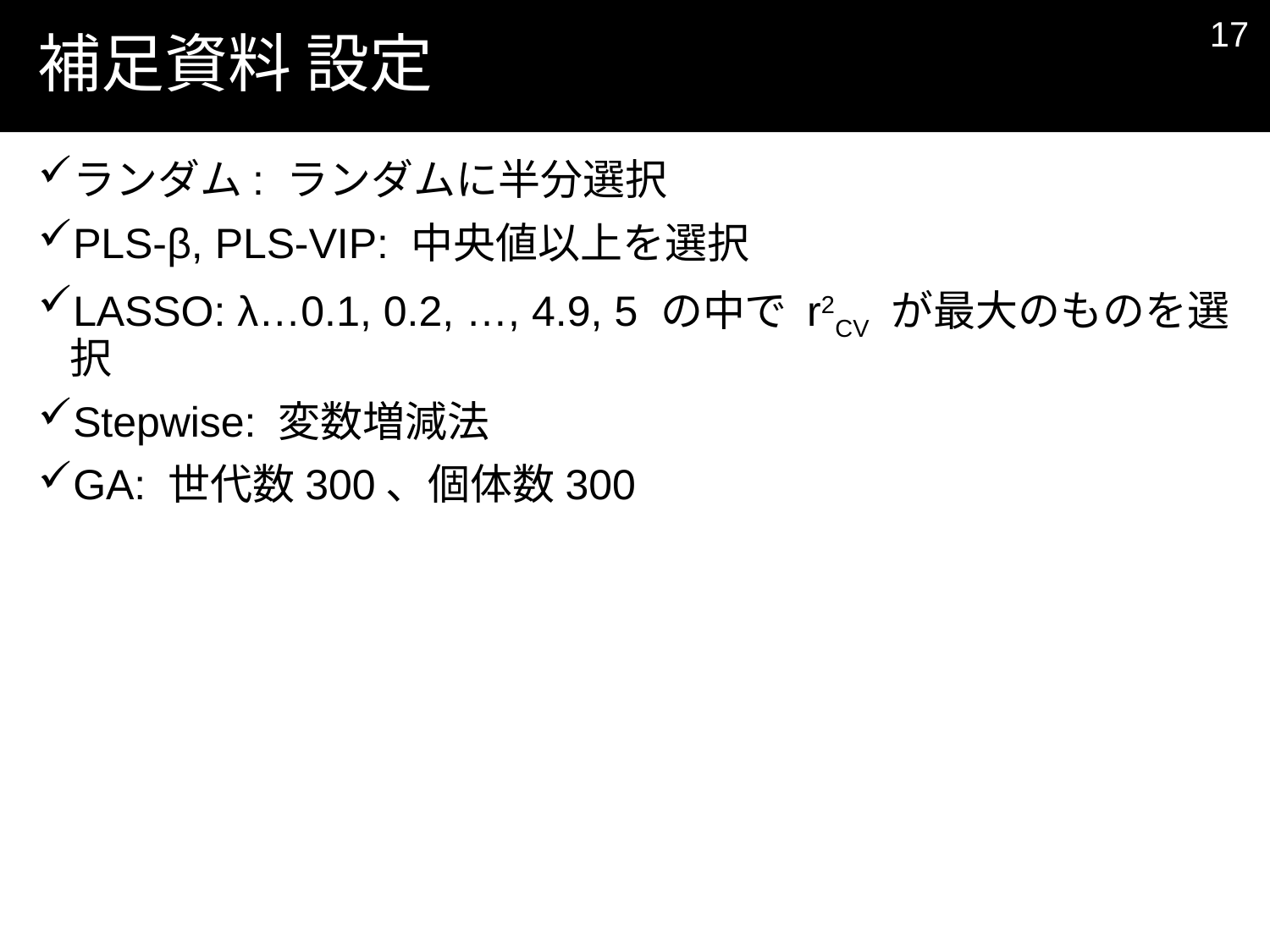

17
# 補足資料 設定
ランダム: ランダムに半分選択
PLS-β, PLS-VIP: 中央値以上を選択
LASSO: λ…0.1, 0.2, …, 4.9, 5 の中で r2CV が最大のものを選択
Stepwise: 変数増減法
GA: 世代数300、個体数300